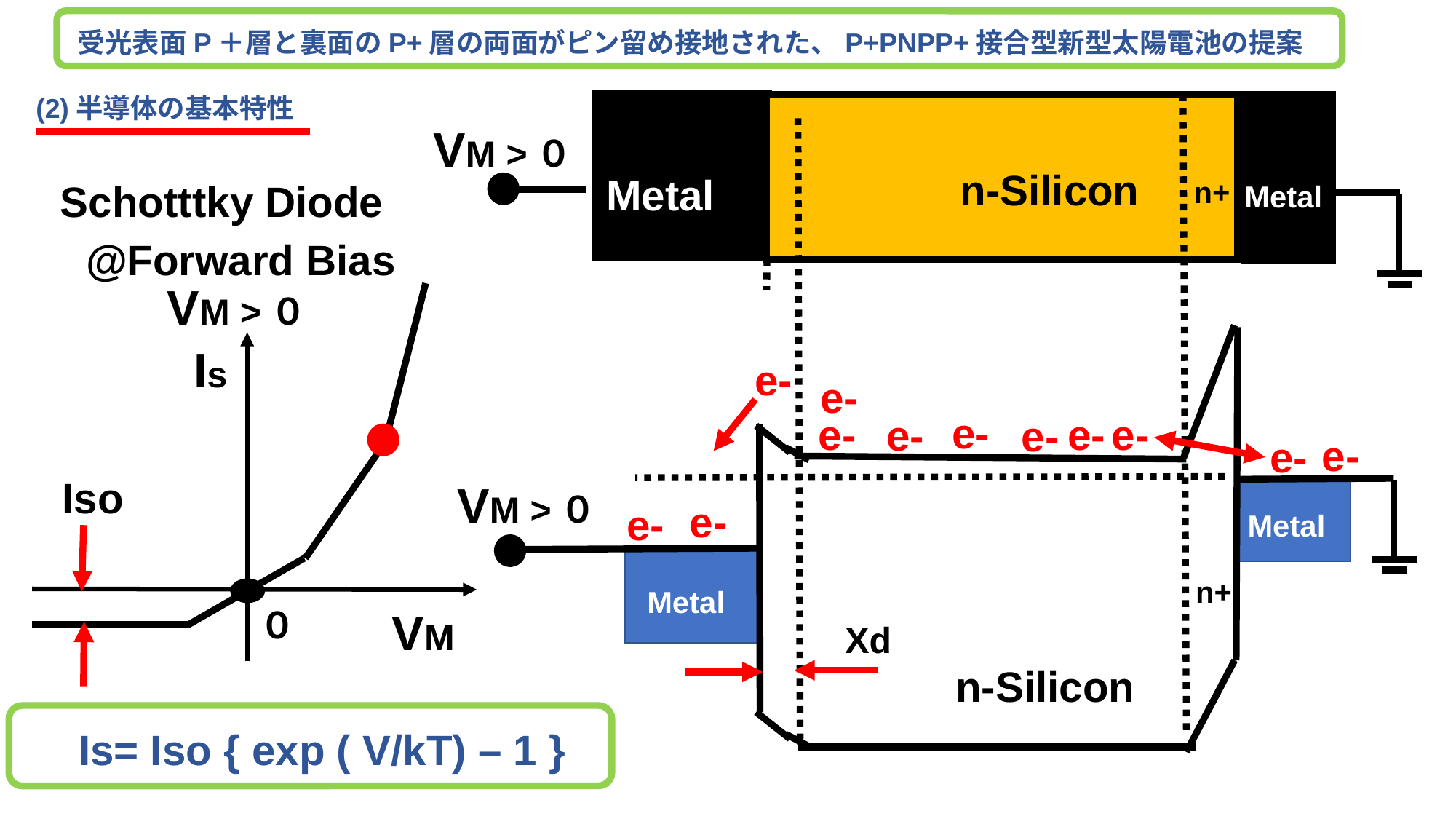

受光表面P＋層と裏面のP+層の両面がピン留め接地された、P+PNPP+接合型新型太陽電池の提案

(2)半導体の基本特性

VM >０
n-Silicon
Metal
n+
Schotttky Diode
Metal

@Forward Bias
VM >０
Is
e-
e-
e-
e-
e-
e-
e-
e-
e-

e-
Iso
VM >０

e-
e-
Metal

n+
Metal

VM
０
Xd
n-Silicon

Is= Iso { exp ( V/kT) – 1 }